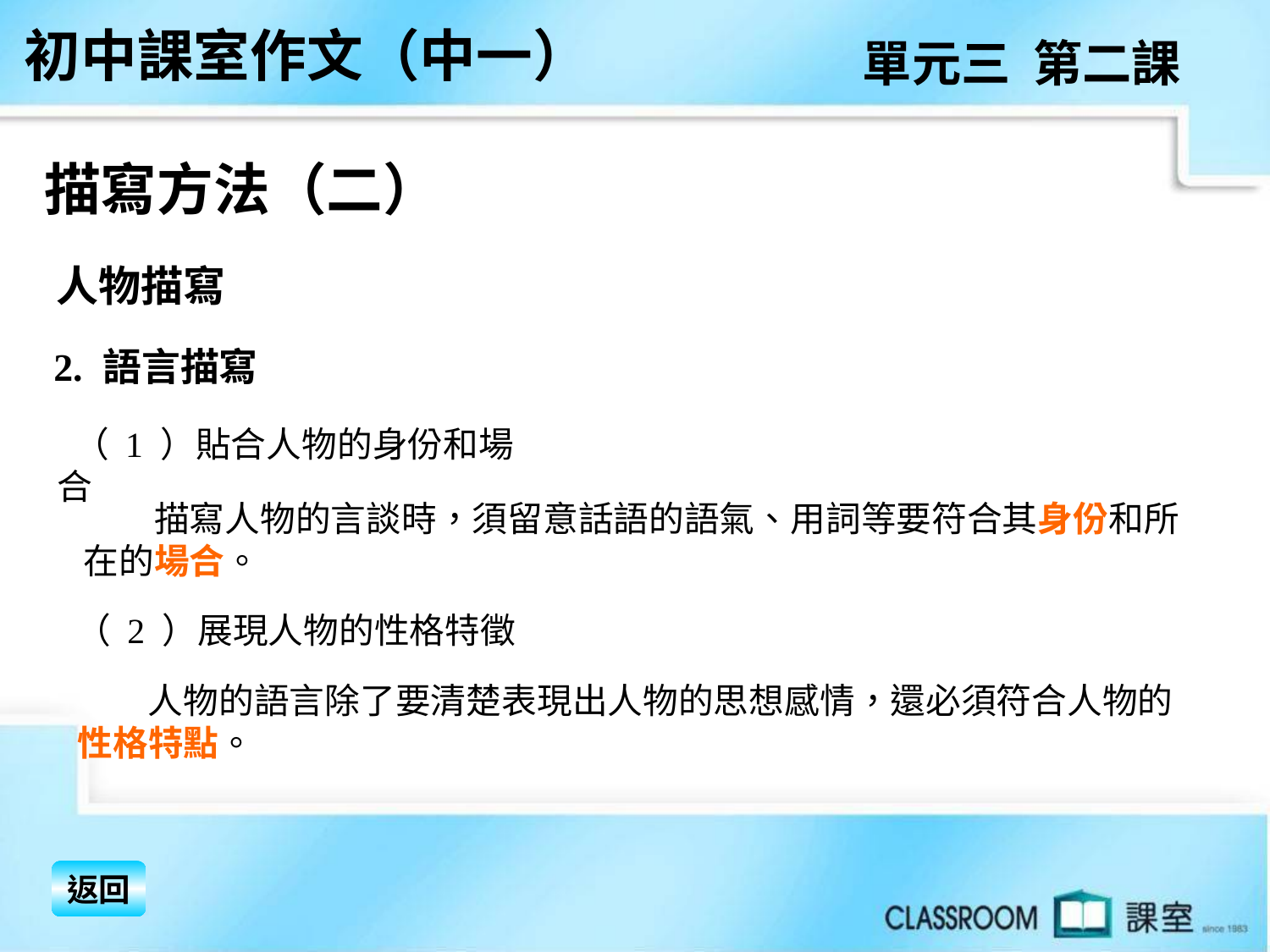

初中課室作文（中一）
單元三  第二課
描寫方法（二）
 人物描寫
  2. 語言描寫
 （ 1 ）貼合人物的身份和場合
　　描寫人物的言談時，須留意話語的語氣、用詞等要符合其身份和所在的場合。
 （ 2 ）展現人物的性格特徵
　　人物的語言除了要清楚表現出人物的思想感情，還必須符合人物的性格特點。
返回